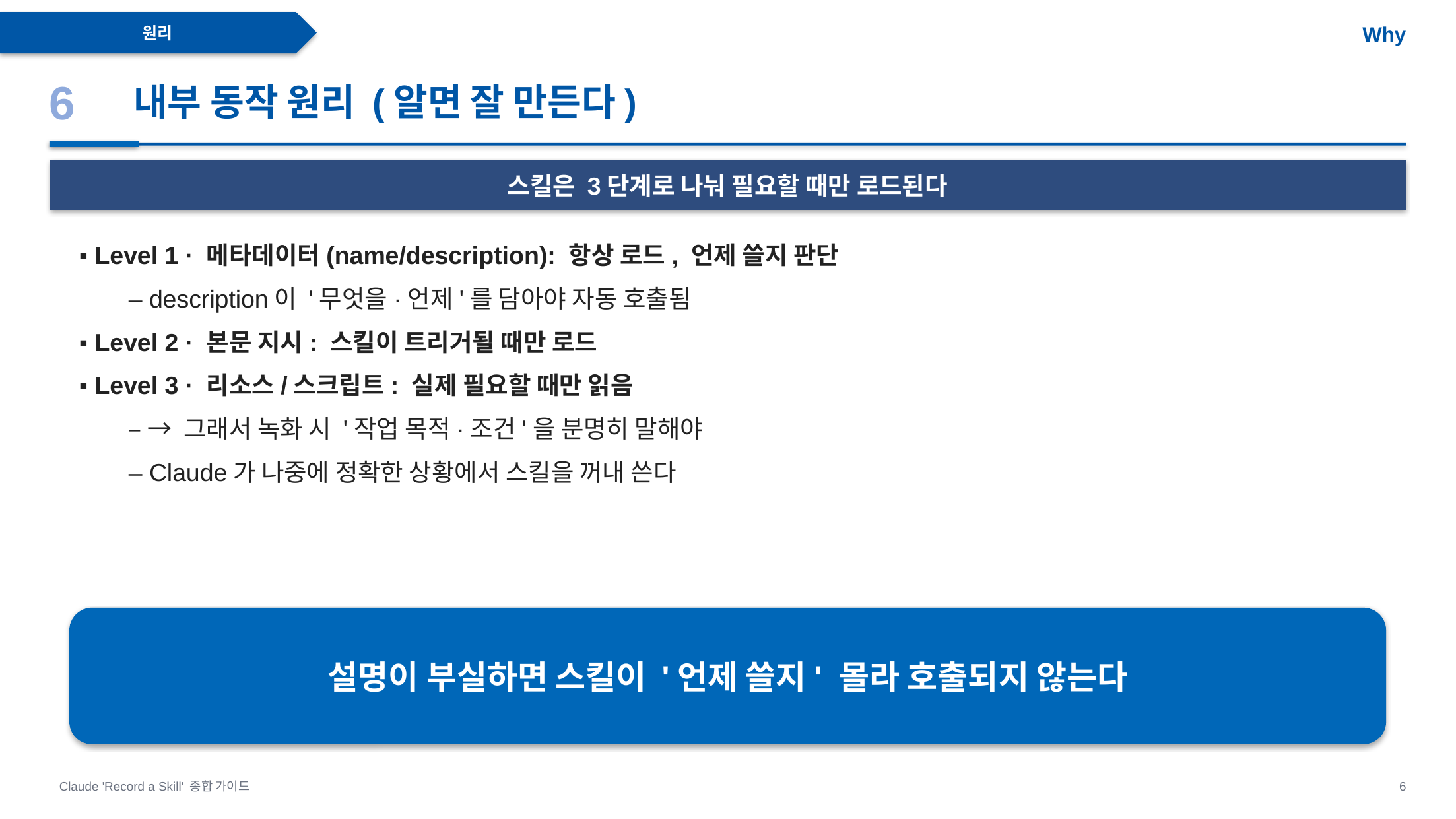

원리
Why
6
내부 동작 원리 (알면 잘 만든다)

스킬은 3단계로 나눠 필요할 때만 로드된다
▪ Level 1 · 메타데이터(name/description): 항상 로드, 언제 쓸지 판단
– description이 '무엇을·언제'를 담아야 자동 호출됨
▪ Level 2 · 본문 지시: 스킬이 트리거될 때만 로드
▪ Level 3 · 리소스/스크립트: 실제 필요할 때만 읽음
– → 그래서 녹화 시 '작업 목적·조건'을 분명히 말해야
– Claude가 나중에 정확한 상황에서 스킬을 꺼내 쓴다
설명이 부실하면 스킬이 '언제 쓸지' 몰라 호출되지 않는다
Claude 'Record a Skill' 종합 가이드
6